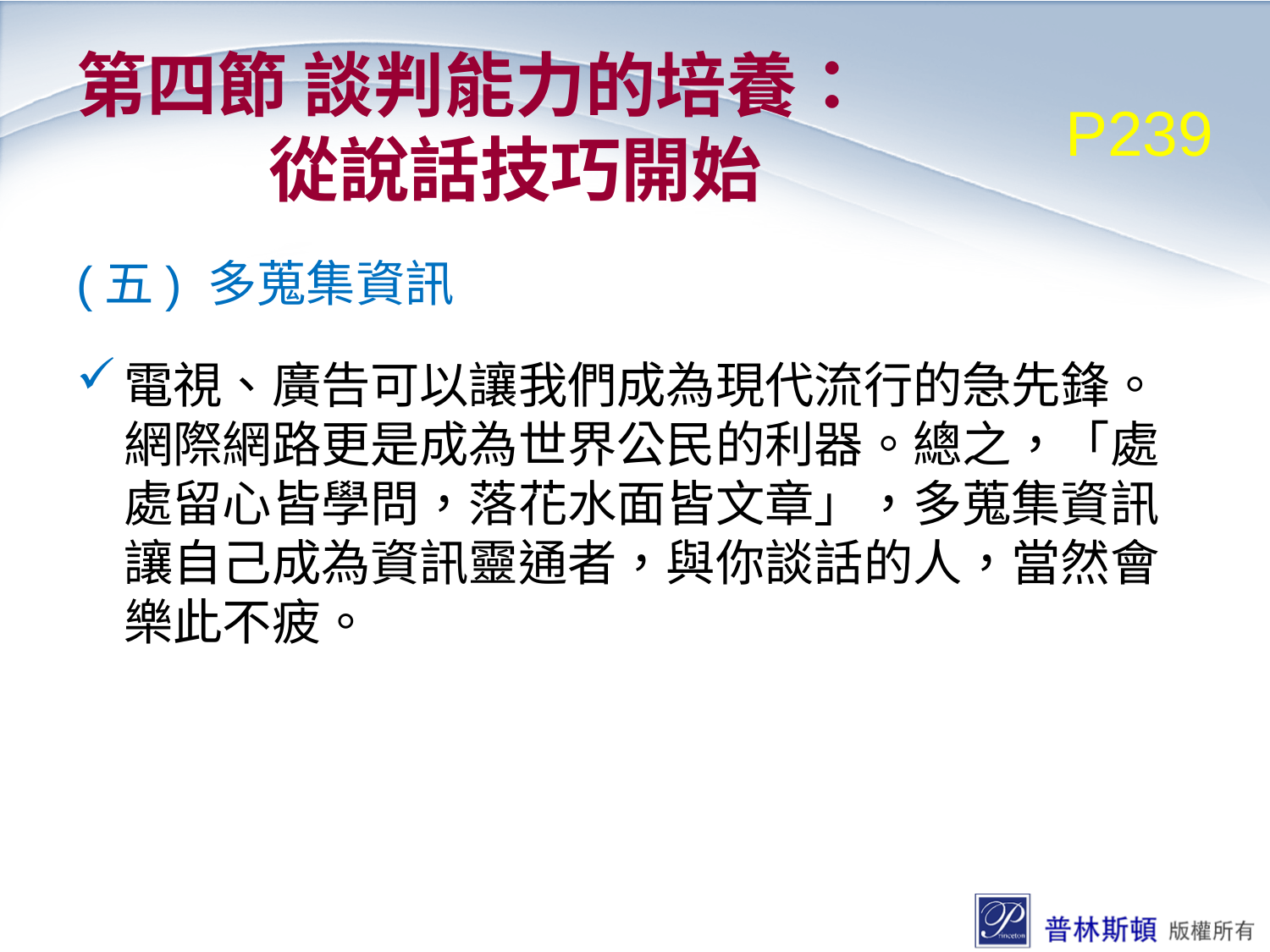

# 第四節 談判能力的培養： 從說話技巧開始
P239
(五) 多蒐集資訊
電視、廣告可以讓我們成為現代流行的急先鋒。網際網路更是成為世界公民的利器。總之，「處處留心皆學問，落花水面皆文章」，多蒐集資訊讓自己成為資訊靈通者，與你談話的人，當然會樂此不疲。